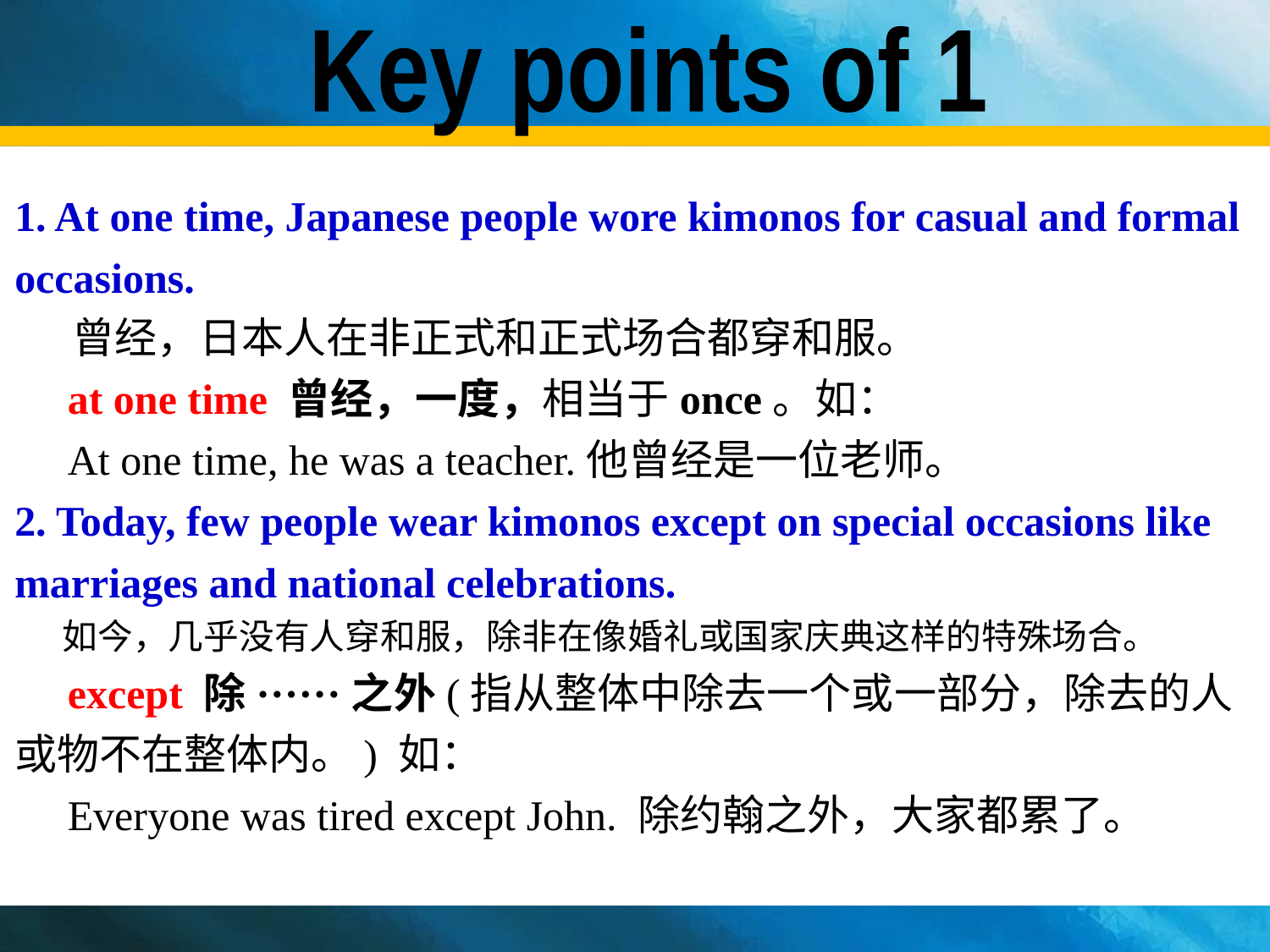

Key points of 1
1. At one time, Japanese people wore kimonos for casual and formal occasions.
     曾经，日本人在非正式和正式场合都穿和服。
     at one time 曾经，一度，相当于once。如：
     At one time, he was a teacher.他曾经是一位老师。
2. Today, few people wear kimonos except on special occasions like marriages and national celebrations.
     如今，几乎没有人穿和服，除非在像婚礼或国家庆典这样的特殊场合。
     except 除······之外(指从整体中除去一个或一部分，除去的人或物不在整体内。) 如：
     Everyone was tired except John. 除约翰之外，大家都累了。